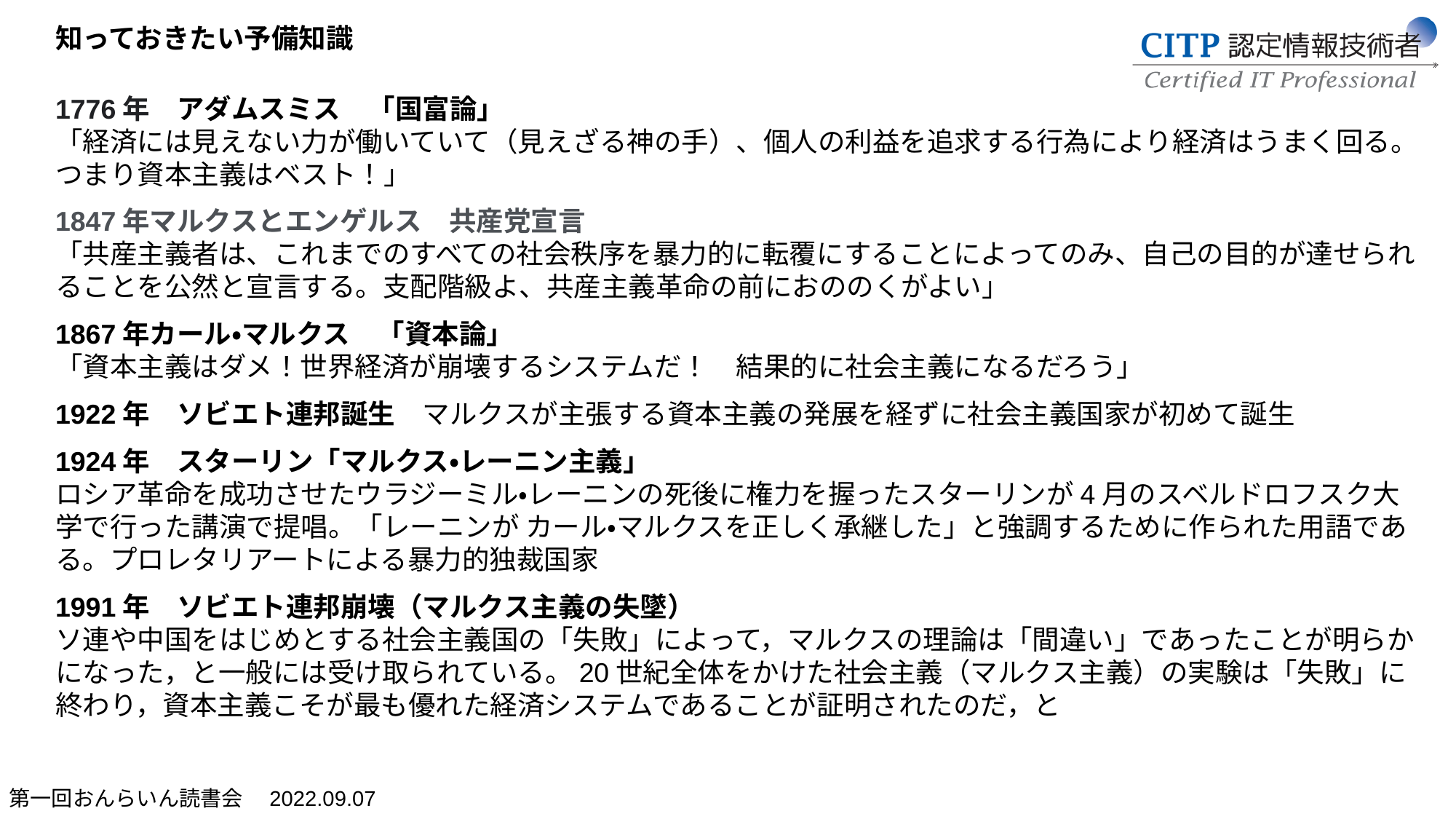

知っておきたい予備知識
1776年　アダムスミス　「国富論」
「経済には見えない力が働いていて（見えざる神の手）、個人の利益を追求する行為により経済はうまく回る。つまり資本主義はベスト！」

1847年マルクスとエンゲルス　共産党宣言
「共産主義者は、これまでのすべての社会秩序を暴力的に転覆にすることによってのみ、自己の目的が達せられることを公然と宣言する。支配階級よ、共産主義革命の前におののくがよい」

1867年カール・マルクス　「資本論」
「資本主義はダメ！世界経済が崩壊するシステムだ！　結果的に社会主義になるだろう」

1922年　ソビエト連邦誕生　マルクスが主張する資本主義の発展を経ずに社会主義国家が初めて誕生

1924年　スターリン「マルクス・レーニン主義」
ロシア革命を成功させたウラジーミル・レーニンの死後に権力を握ったスターリンが4月のスベルドロフスク大学で行った講演で提唱。「レーニンが カール・マルクスを正しく承継した」と強調するために作られた用語である。プロレタリアートによる暴力的独裁国家

1991年　ソビエト連邦崩壊（マルクス主義の失墜）
ソ連や中国をはじめとする社会主義国の「失敗」によって，マルクスの理論は「間違い」であったことが明らかになった，と一般には受け取られている。20世紀全体をかけた社会主義（マルクス主義）の実験は「失敗」に終わり，資本主義こそが最も優れた経済システムであることが証明されたのだ，と